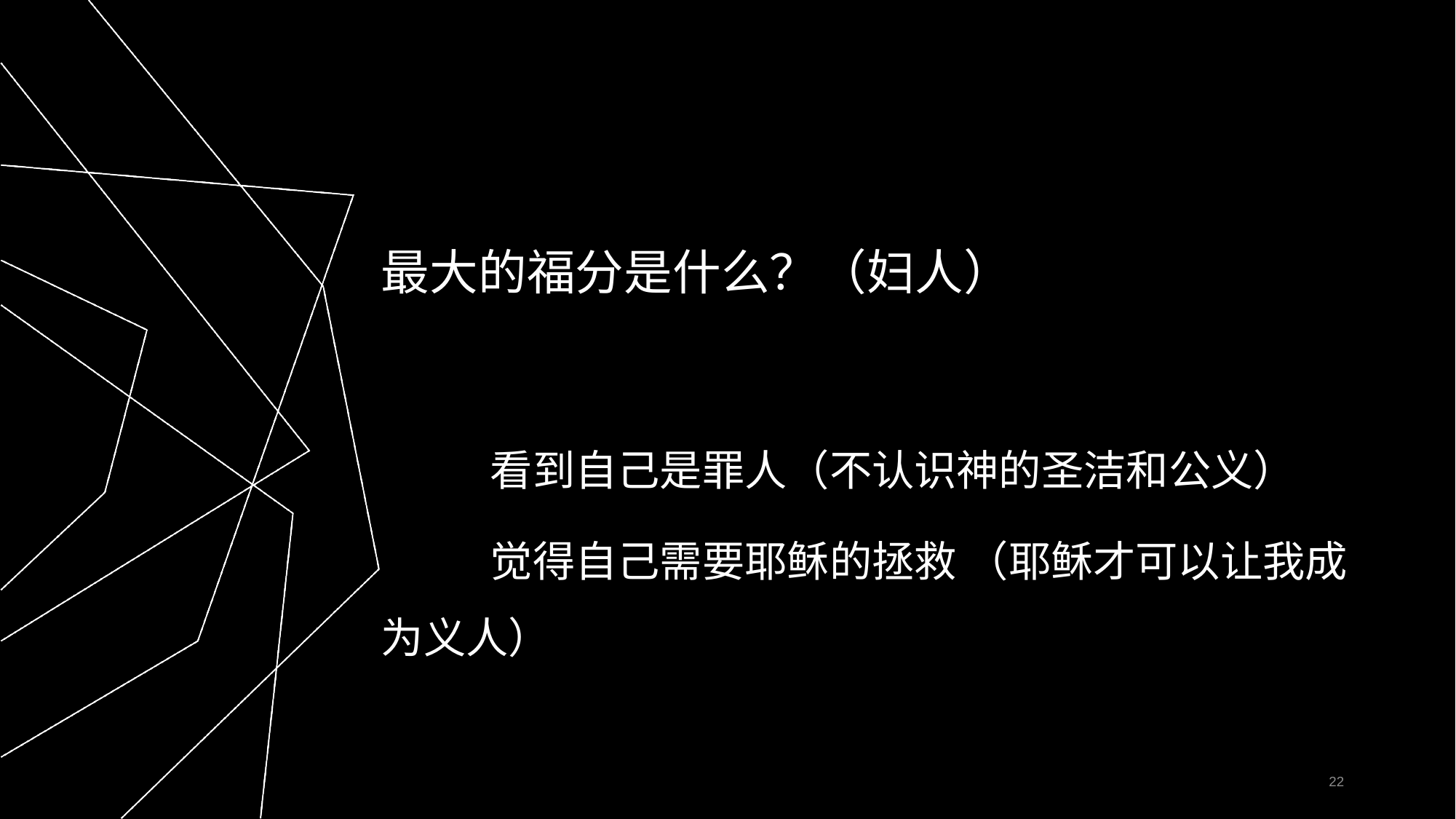

最大的福分是什么？（妇人）

	看到自己是罪人（不认识神的圣洁和公义）
	觉得自己需要耶稣的拯救 （耶稣才可以让我成	为义人）

22